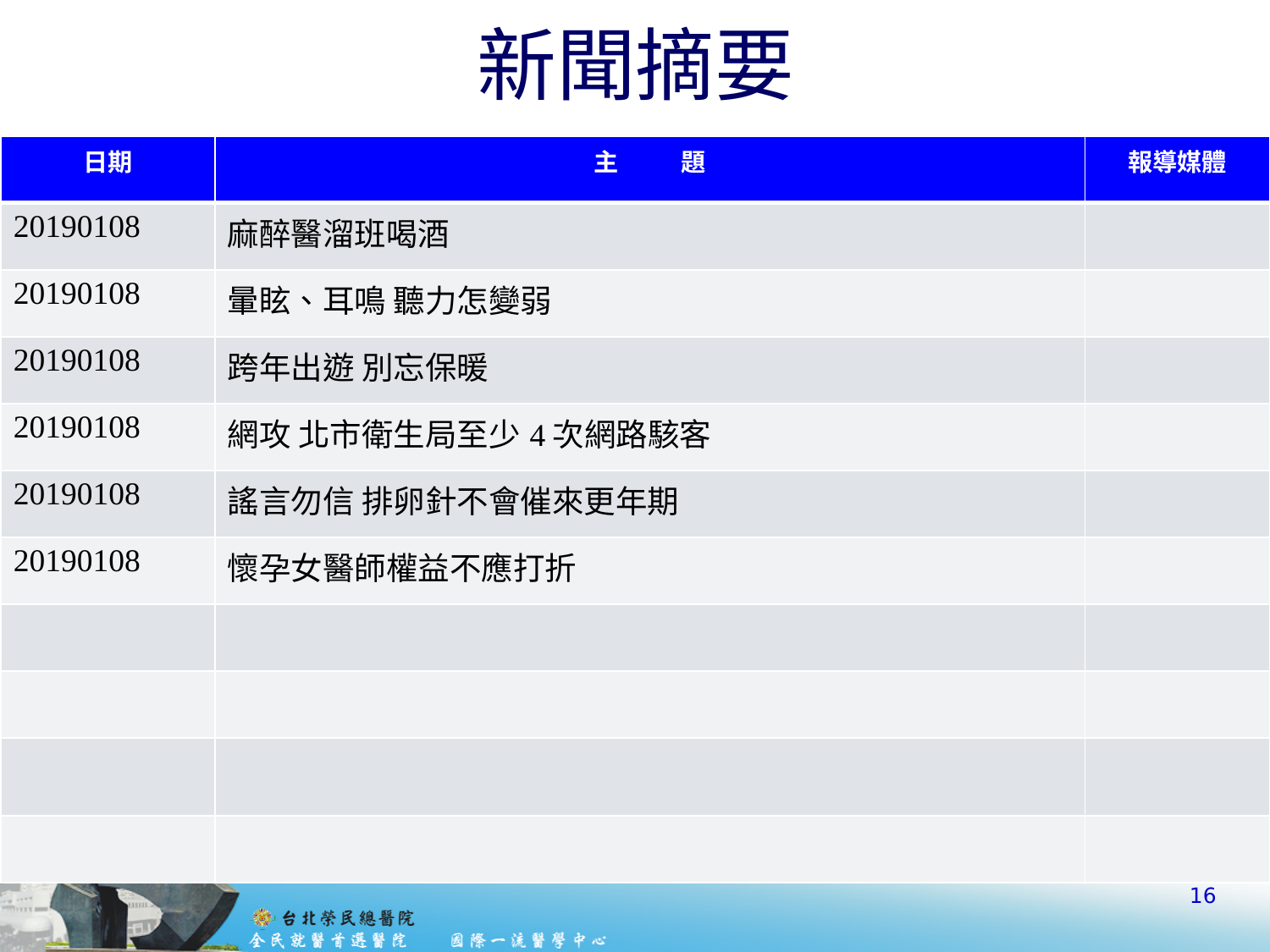

# 新聞摘要
| 日期 | 主 題 | 報導媒體 |
| --- | --- | --- |
| 20190108 | 麻醉醫溜班喝酒 |  |
| 20190108 | 暈眩、耳鳴 聽力怎變弱 |  |
| 20190108 | 跨年出遊 別忘保暖 |  |
| 20190108 | 網攻 北市衛生局至少4次網路駭客 |  |
| 20190108 | 謠言勿信 排卵針不會催來更年期 |  |
| 20190108 | 懷孕女醫師權益不應打折 |  |
|  |  |  |
|  |  |  |
|  |  |  |
|  |  |  |
16